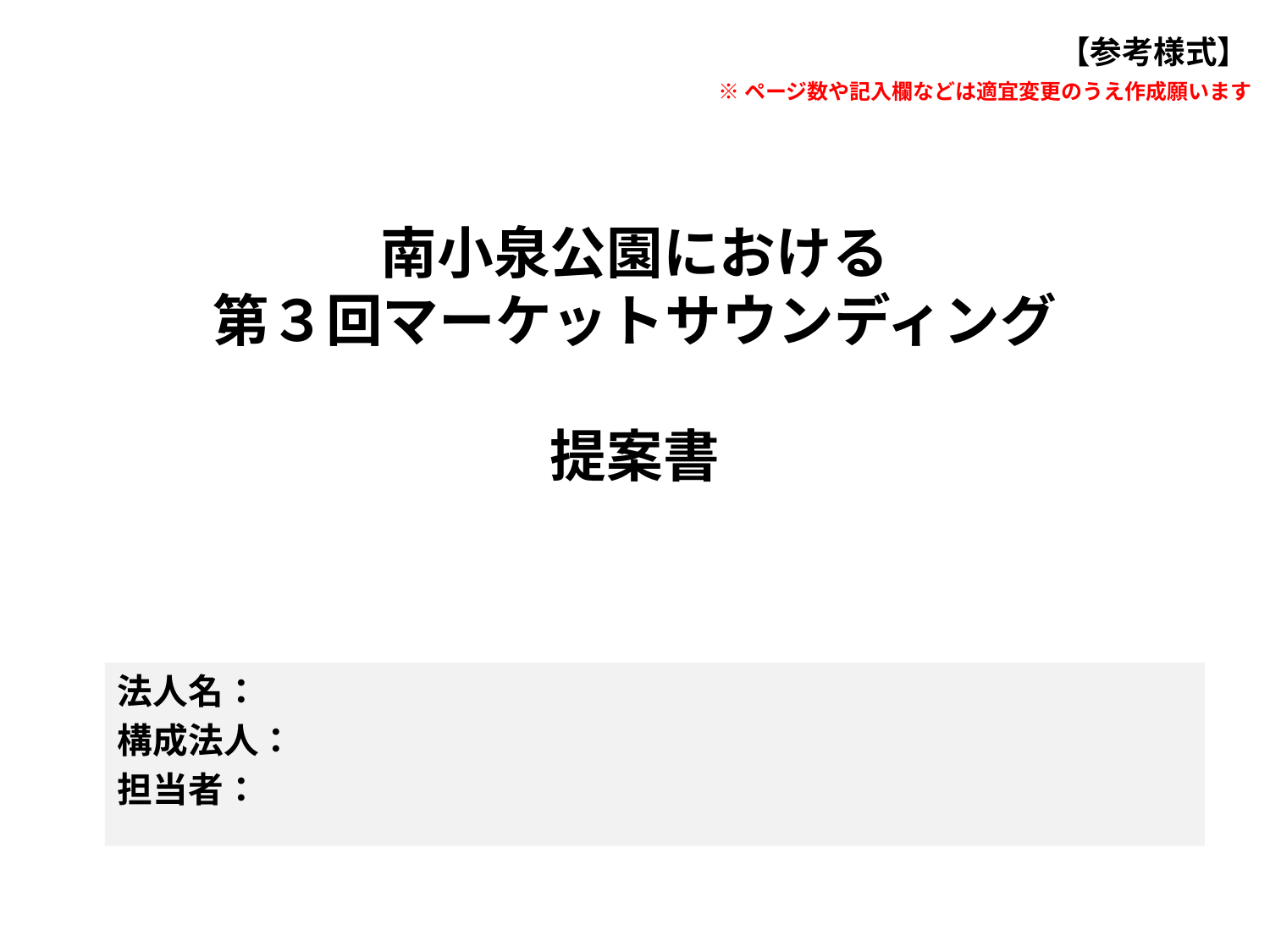

【参考様式】
※ページ数や記入欄などは適宜変更のうえ作成願います
# 南小泉公園における 第３回マーケットサウンディング 提案書
法人名：
構成法人：
担当者：